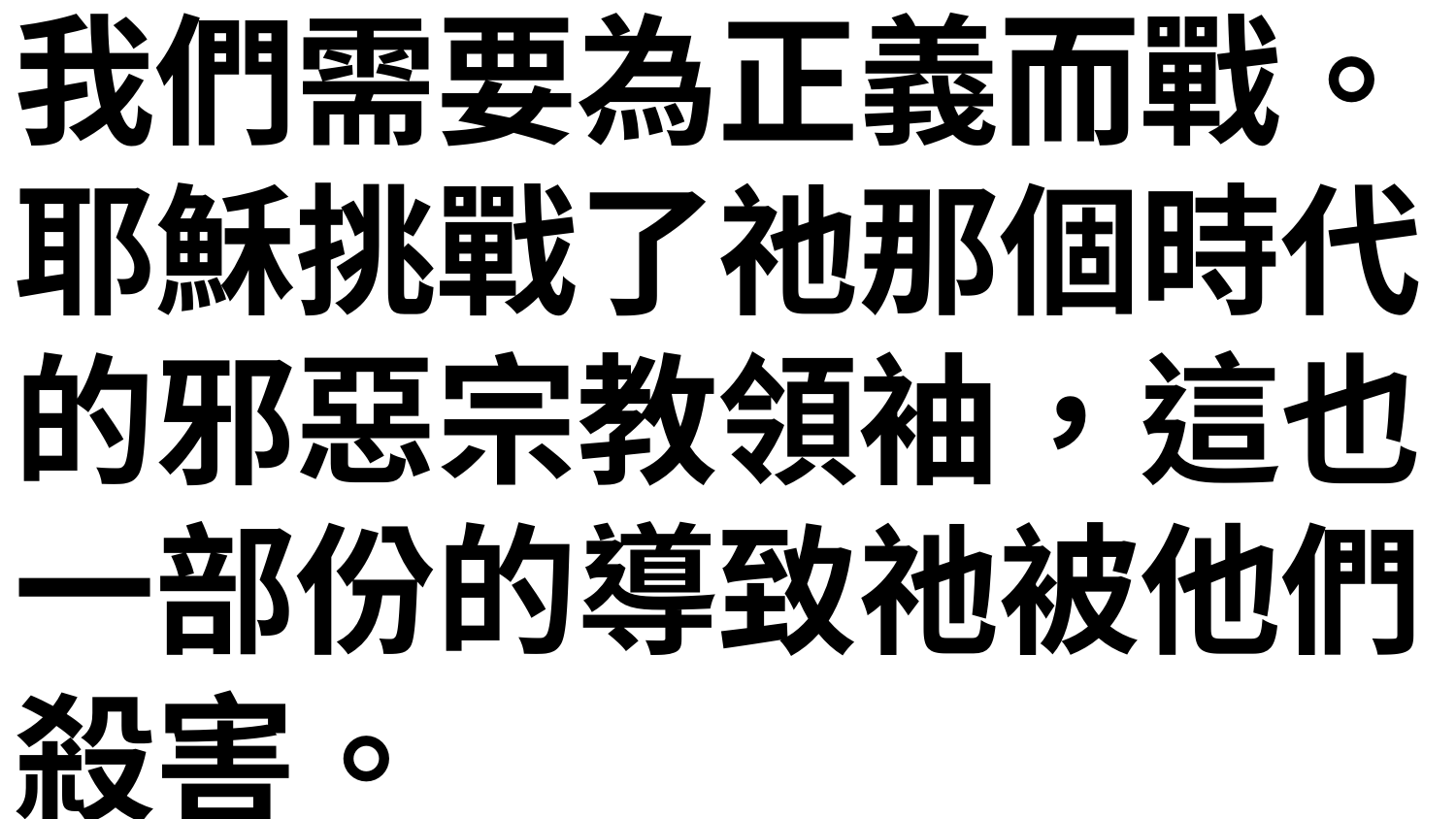

我們需要為正義而戰。耶穌挑戰了祂那個時代的邪惡宗教領袖，這也一部份的導致祂被他們殺害。